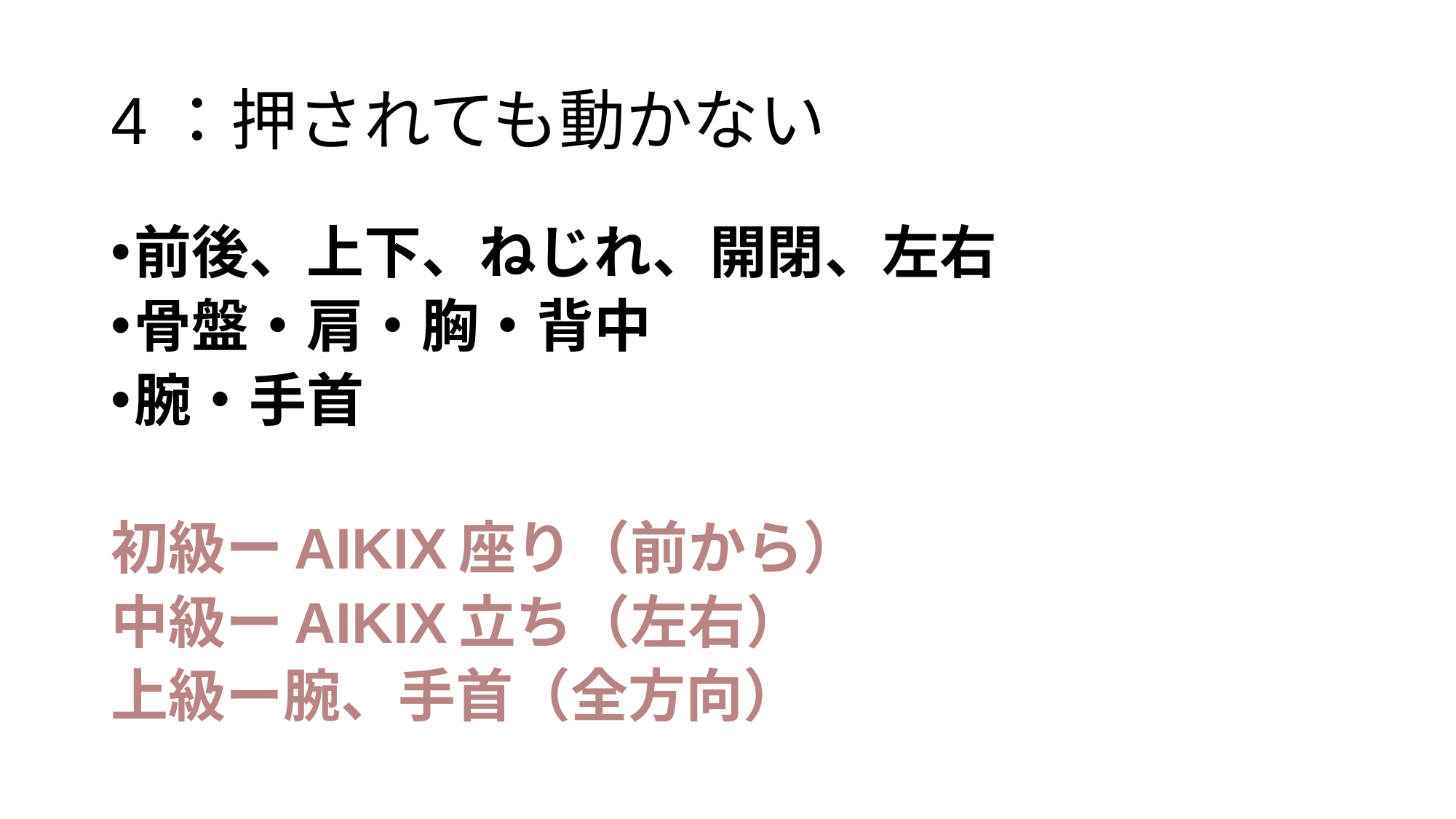

# 4：押されても動かない
前後、上下、ねじれ、開閉、左右
骨盤・肩・胸・背中
腕・手首

初級ーAIKIX座り（前から）
中級ーAIKIX立ち（左右）
上級ー腕、手首（全方向）